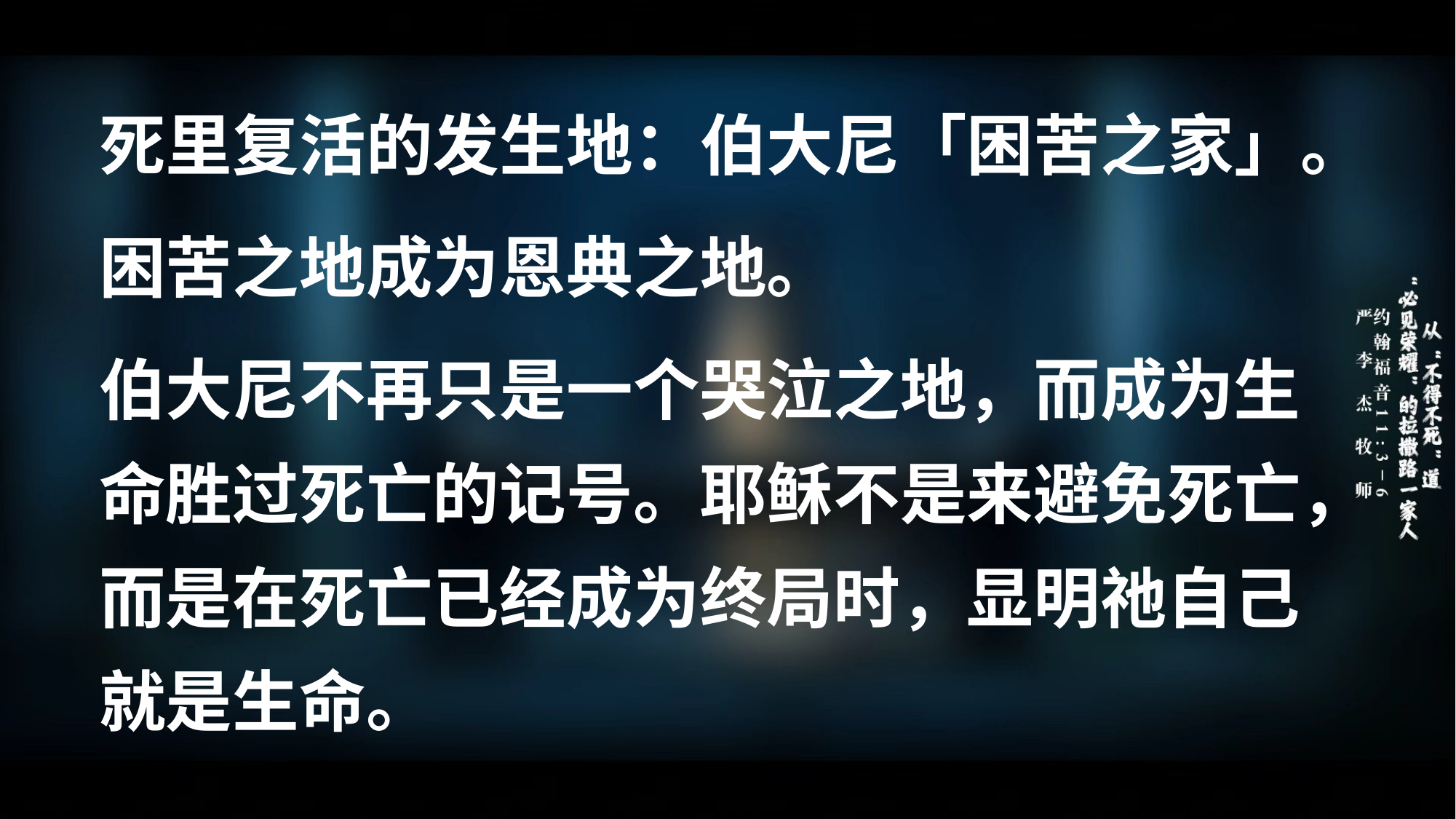

死里复活的发生地：伯大尼「困苦之家」。
困苦之地成为恩典之地。
伯大尼不再只是一个哭泣之地，而成为生命胜过死亡的记号。耶稣不是来避免死亡，而是在死亡已经成为终局时，显明祂自己就是生命。